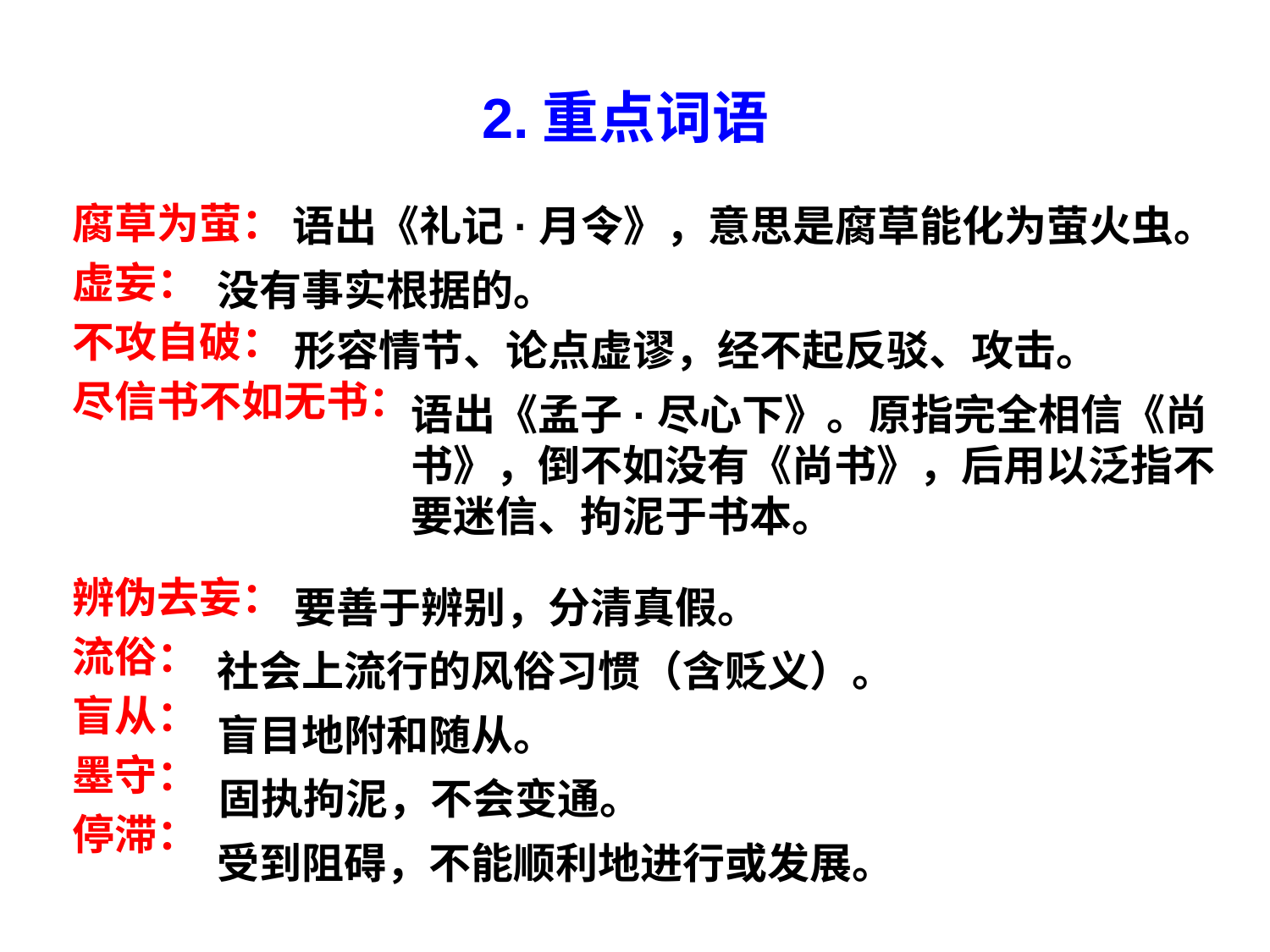

2.重点词语

腐草为萤：
虚妄：
不攻自破：
尽信书不如无书：

辨伪去妄：
流俗：
盲从：
墨守：
停滞：
语出《礼记·月令》，意思是腐草能化为萤火虫。
没有事实根据的。
形容情节、论点虚谬，经不起反驳、攻击。
语出《孟子·尽心下》。原指完全相信《尚
书》，倒不如没有《尚书》，后用以泛指不
要迷信、拘泥于书本。
要善于辨别，分清真假。
社会上流行的风俗习惯（含贬义）。
盲目地附和随从。
固执拘泥，不会变通。
受到阻碍，不能顺利地进行或发展。